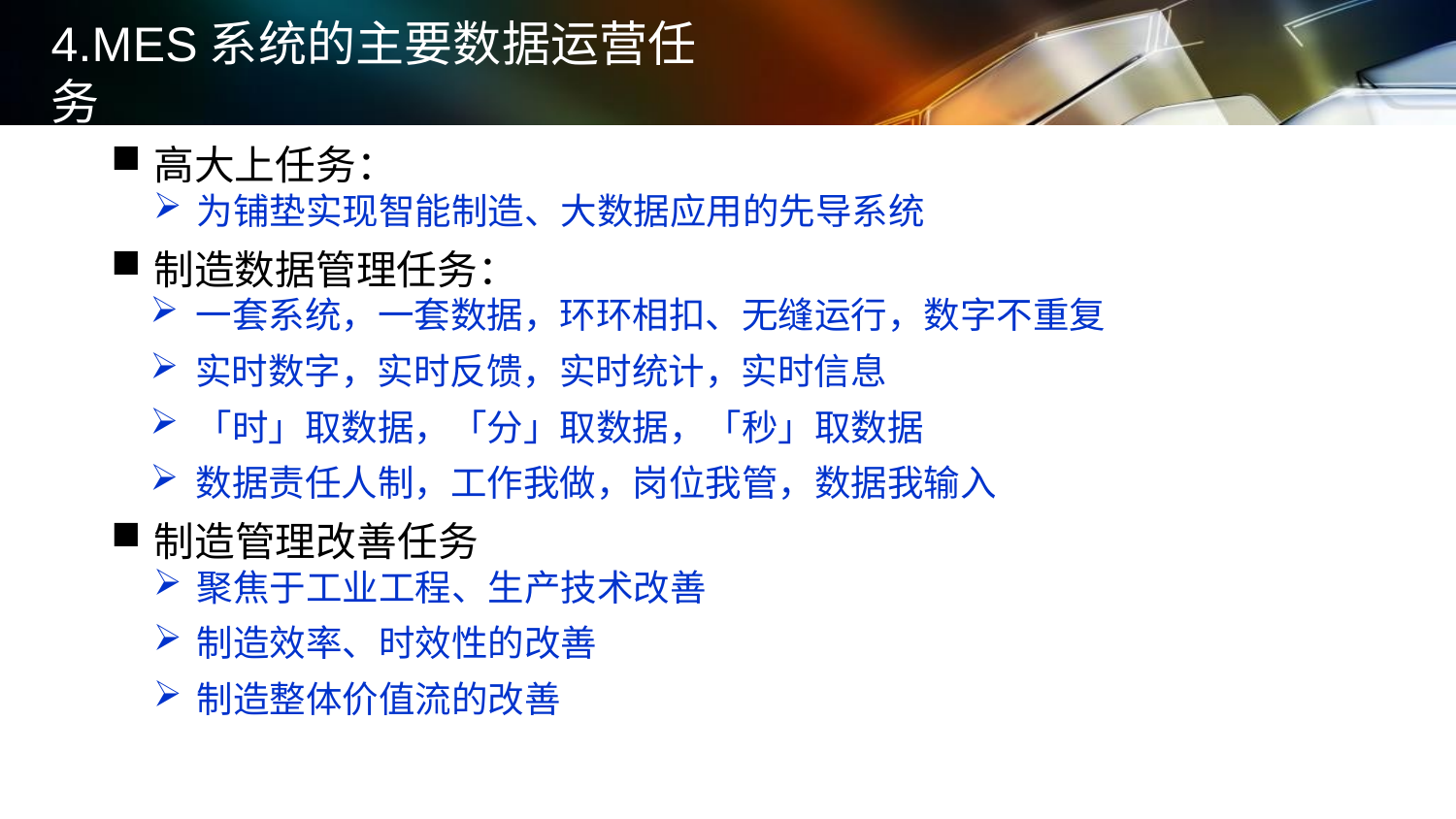

# 4.MES系统的主要数据运营任务
高大上任务：
为铺垫实现智能制造、大数据应用的先导系统
制造数据管理任务：
一套系统，一套数据，环环相扣、无缝运行，数字不重复
实时数字，实时反馈，实时统计，实时信息
「时」取数据，「分」取数据，「秒」取数据
数据责任人制，工作我做，岗位我管，数据我输入
制造管理改善任务
聚焦于工业工程、生产技术改善
制造效率、时效性的改善
制造整体价值流的改善